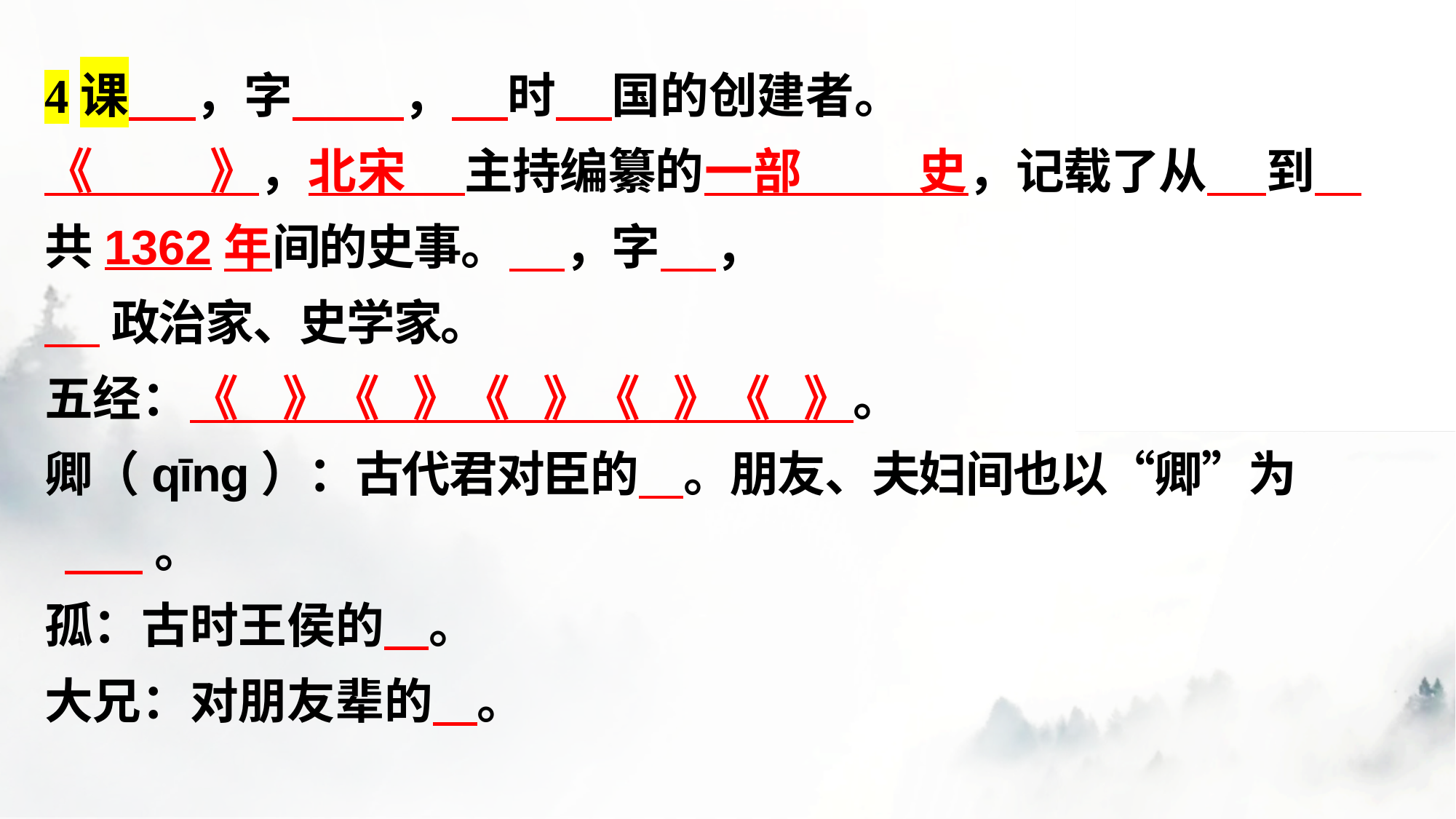

4课      ，字          ，     时     国的创建者。
《          》，北宋     主持编纂的一部          史，记载了从     到     共1362年间的史事。     ，字     ，
     政治家、史学家。
五经：《    》《   》《   》《   》《   》。
卿（qīnɡ）：古代君对臣的    。朋友、夫妇间也以“卿”为
         。
孤：古时王侯的    。
大兄：对朋友辈的    。